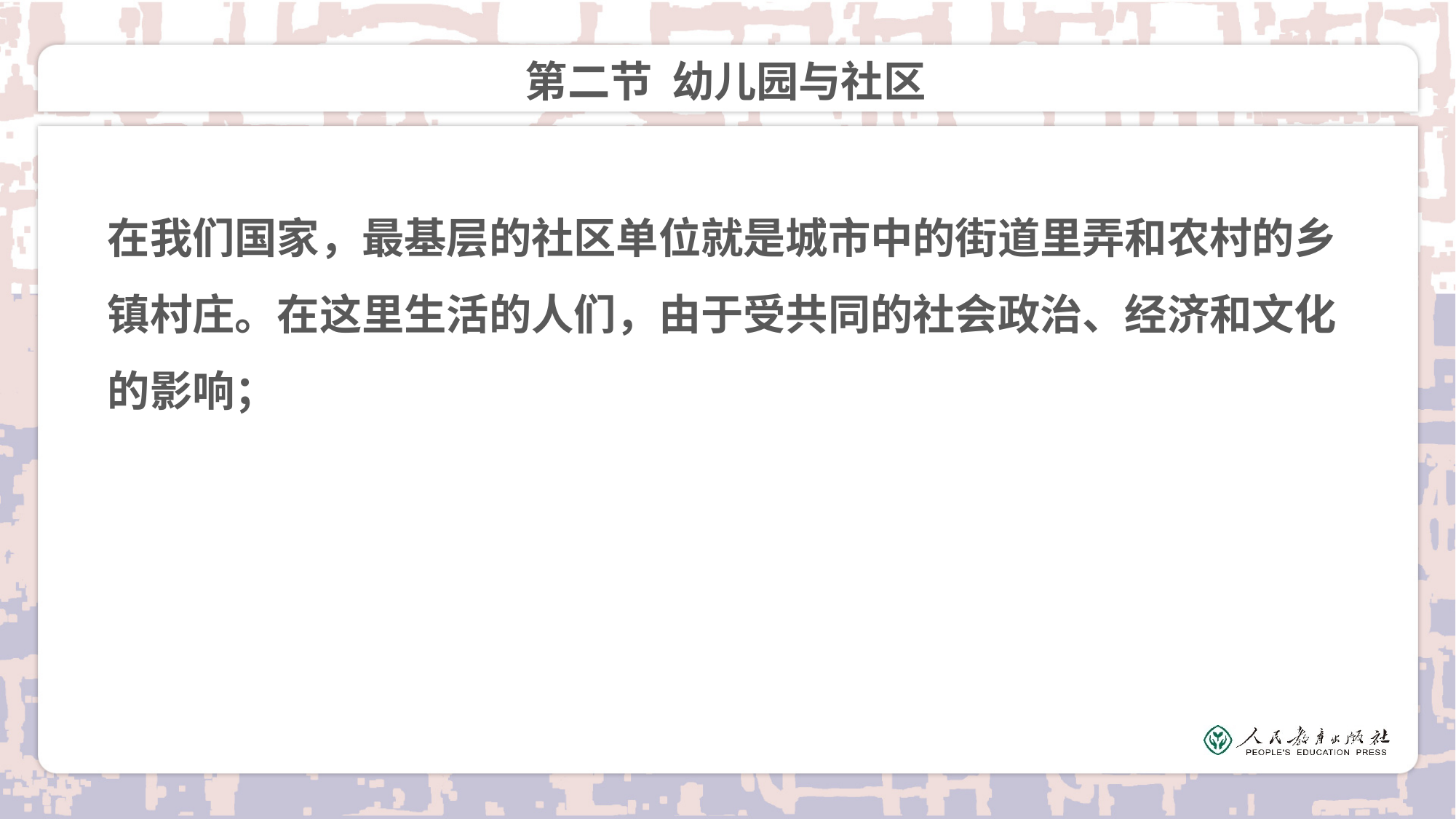

# 第二节  幼儿园与社区
在我们国家，最基层的社区单位就是城市中的街道里弄和农村的乡镇村庄。在这里生活的人们，由于受共同的社会政治、经济和文化的影响；